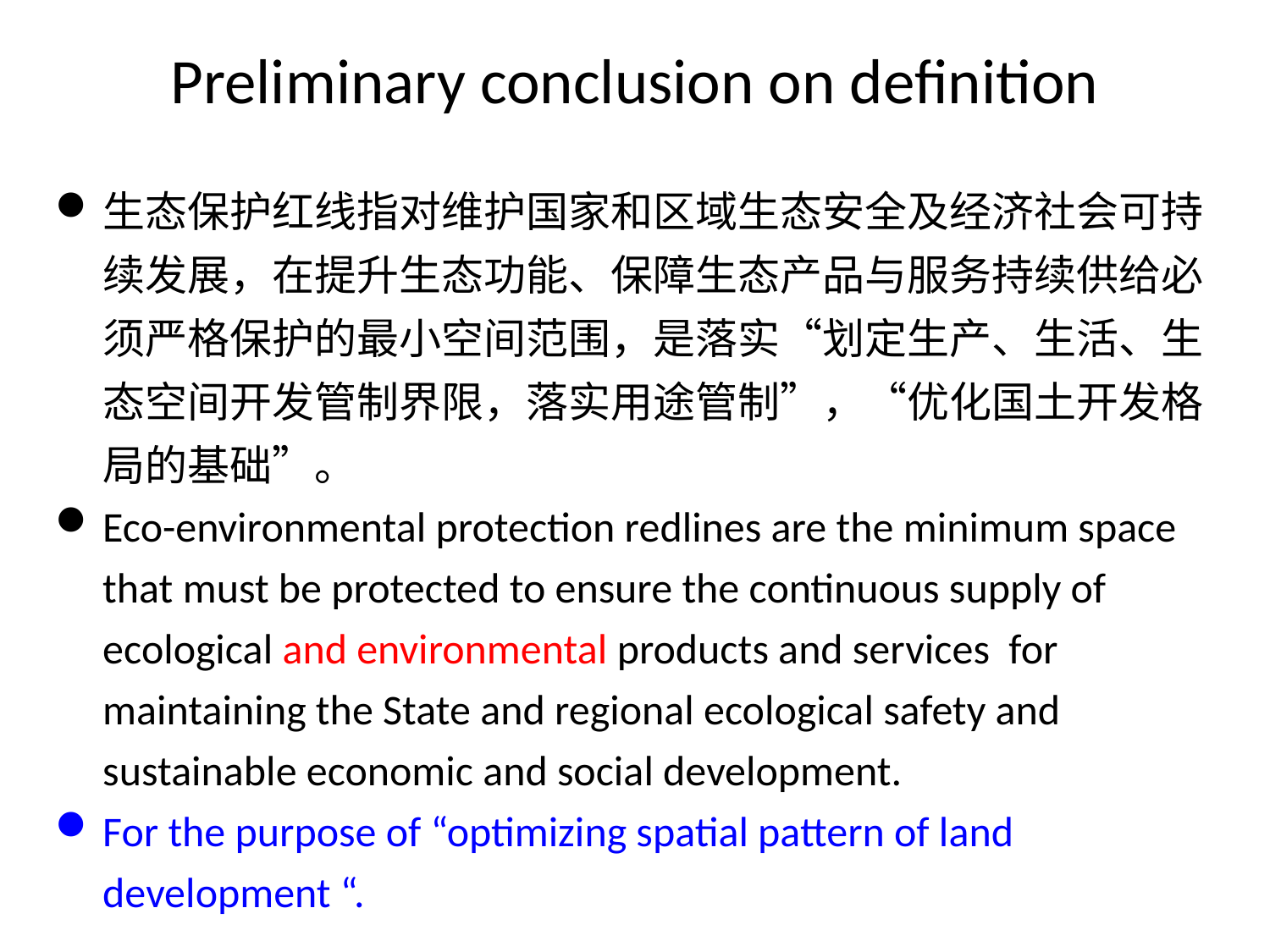

# Preliminary conclusion on definition
生态保护红线指对维护国家和区域生态安全及经济社会可持续发展，在提升生态功能、保障生态产品与服务持续供给必须严格保护的最小空间范围，是落实“划定生产、生活、生态空间开发管制界限，落实用途管制”，“优化国土开发格局的基础”。
Eco-environmental protection redlines are the minimum space that must be protected to ensure the continuous supply of ecological and environmental products and services  for maintaining the State and regional ecological safety and sustainable economic and social development.
For the purpose of “optimizing spatial pattern of land development “.